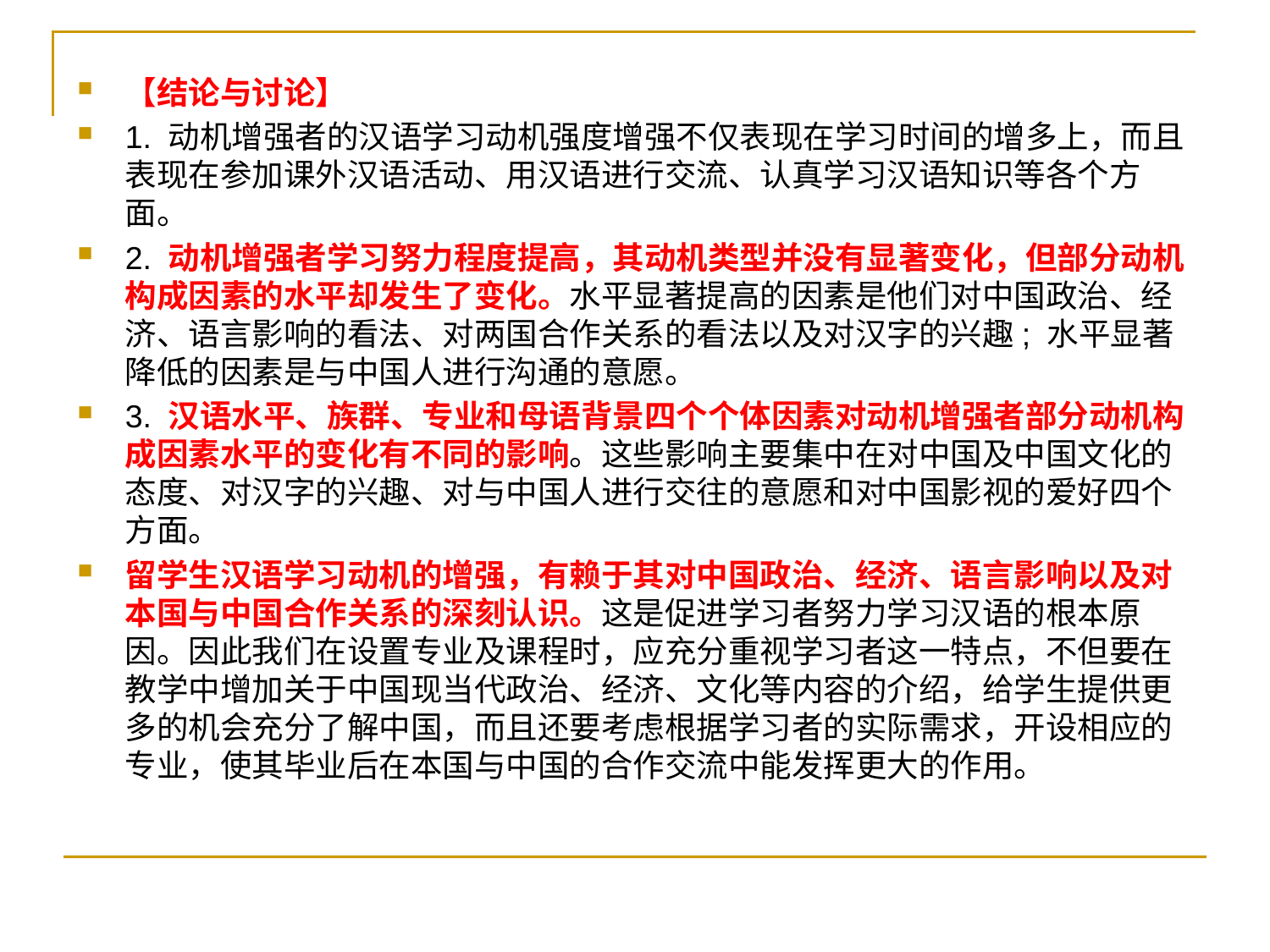

【结论与讨论】
1. 动机增强者的汉语学习动机强度增强不仅表现在学习时间的增多上，而且表现在参加课外汉语活动、用汉语进行交流、认真学习汉语知识等各个方面。
2. 动机增强者学习努力程度提高，其动机类型并没有显著变化，但部分动机构成因素的水平却发生了变化。水平显著提高的因素是他们对中国政治、经济、语言影响的看法、对两国合作关系的看法以及对汉字的兴趣; 水平显著降低的因素是与中国人进行沟通的意愿。
3. 汉语水平、族群、专业和母语背景四个个体因素对动机增强者部分动机构成因素水平的变化有不同的影响。这些影响主要集中在对中国及中国文化的态度、对汉字的兴趣、对与中国人进行交往的意愿和对中国影视的爱好四个方面。
留学生汉语学习动机的增强，有赖于其对中国政治、经济、语言影响以及对本国与中国合作关系的深刻认识。这是促进学习者努力学习汉语的根本原因。因此我们在设置专业及课程时，应充分重视学习者这一特点，不但要在教学中增加关于中国现当代政治、经济、文化等内容的介绍，给学生提供更多的机会充分了解中国，而且还要考虑根据学习者的实际需求，开设相应的专业，使其毕业后在本国与中国的合作交流中能发挥更大的作用。